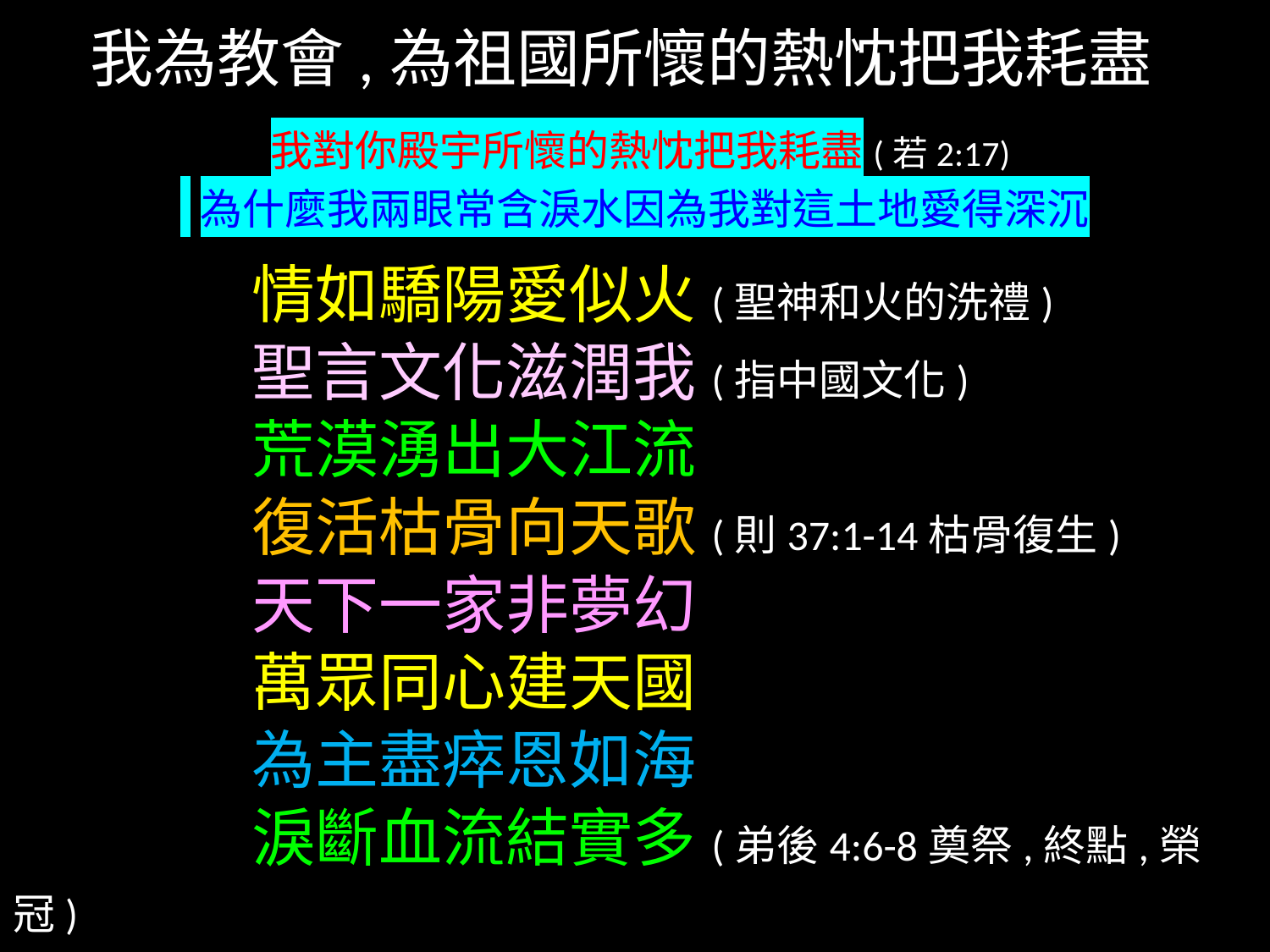

我為教會,為祖國所懷的熱忱把我耗盡
                          我對你殿宇所懷的熱忱把我耗盡(若2:17)
 為什麼我兩眼常含淚水因為我對這土地愛得深沉
              情如驕陽愛似火(聖神和火的洗禮)
              聖言文化滋潤我(指中國文化)
              荒漠湧出大江流
              復活枯骨向天歌(則37:1-14枯骨復生)
              天下一家非夢幻
              萬眾同心建天國
              為主盡瘁恩如海
              淚斷血流結實多(弟後4:6-8奠祭,終點,榮冠)